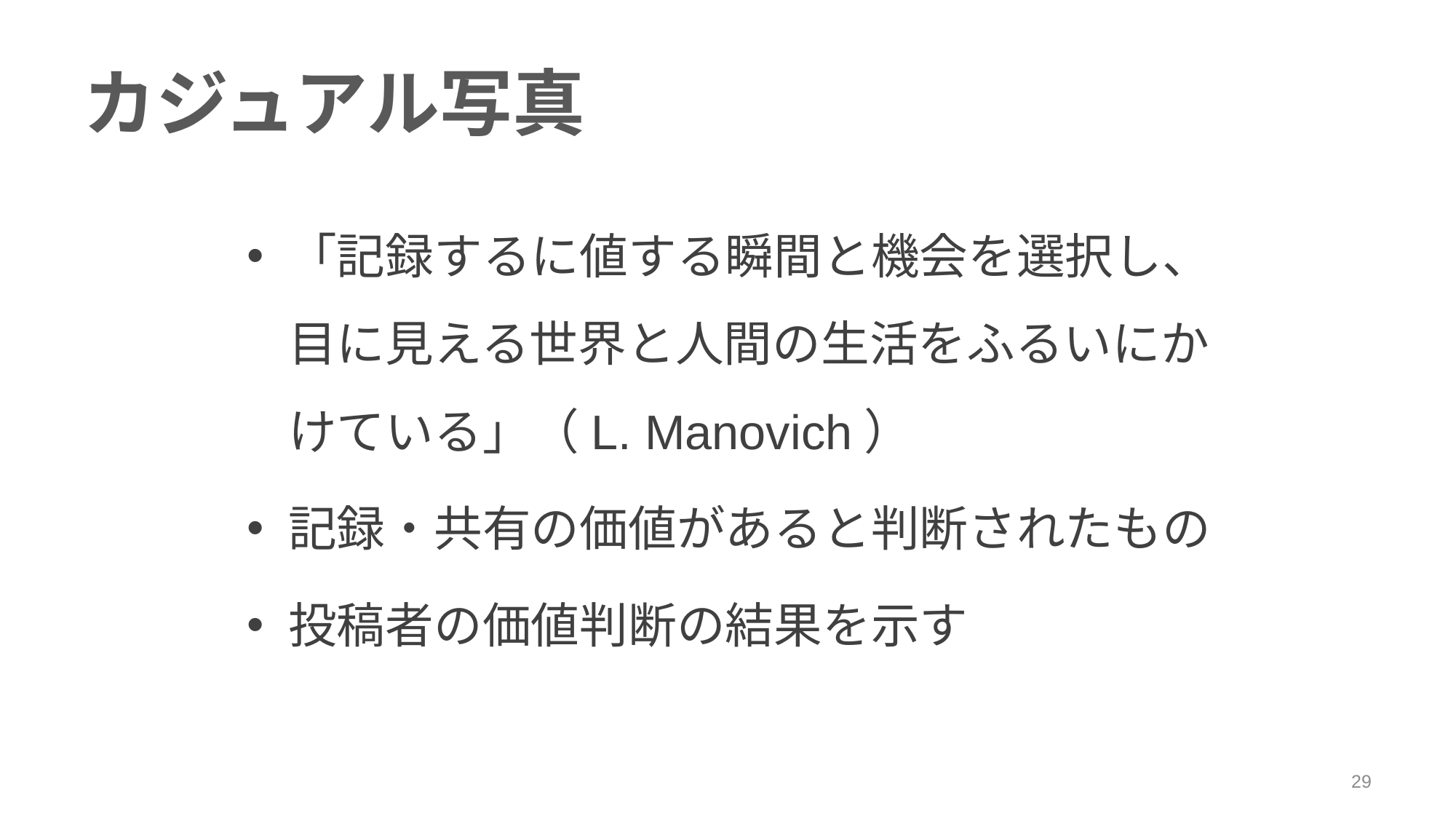

# カジュアル写真
「記録するに値する瞬間と機会を選択し、目に見える世界と人間の生活をふるいにかけている」（L. Manovich）
記録・共有の価値があると判断されたもの
投稿者の価値判断の結果を示す
29